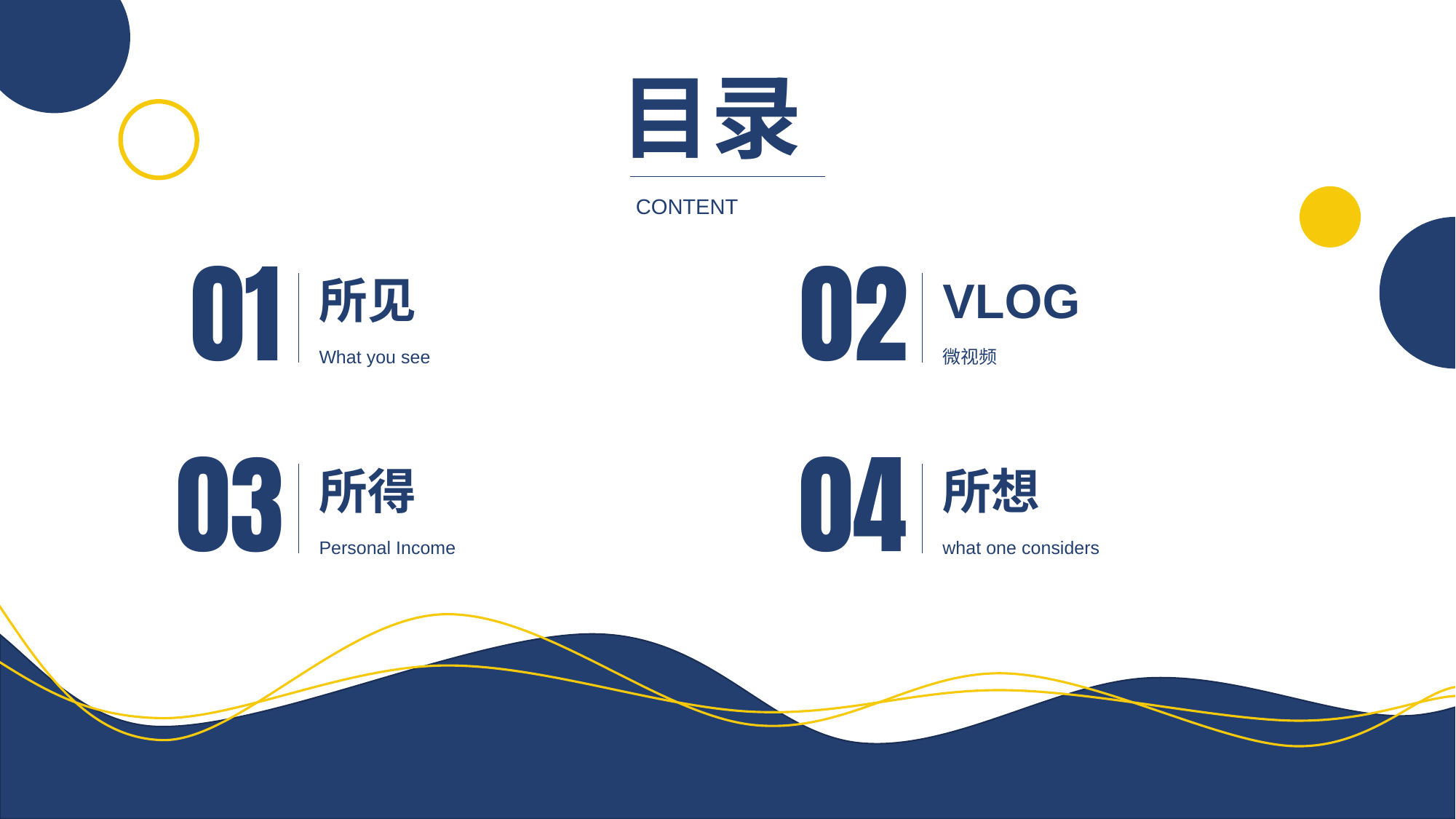

目录

CONTENT

01
所见
What you see
02
VLOG
微视频
03
所得
Personal Income
04
所想
what one considers